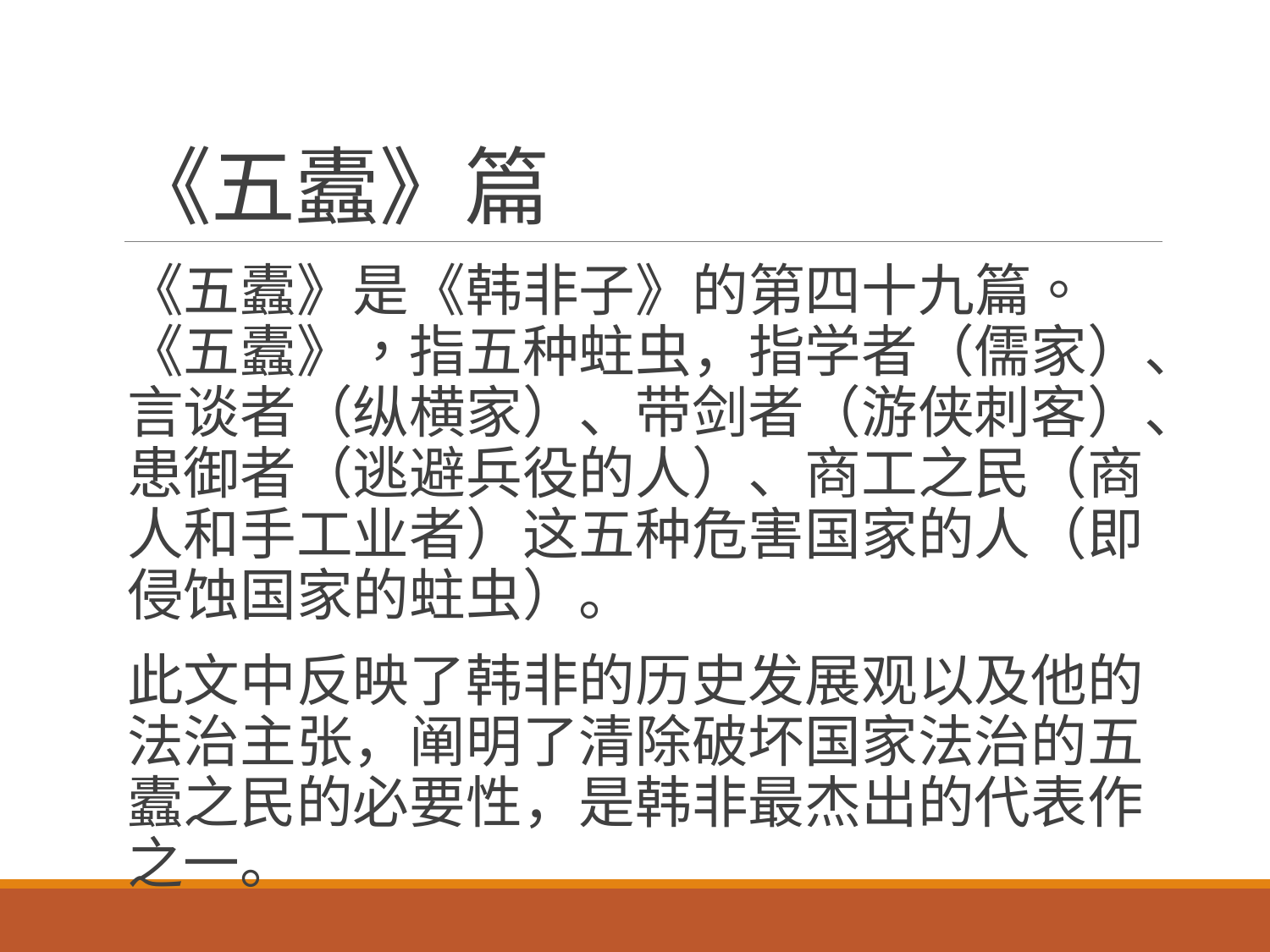

# 《五蠹》篇
《五蠹》是《韩非子》的第四十九篇。《五蠹》，指五种蛀虫，指学者（儒家）、言谈者（纵横家）、带剑者（游侠刺客）、患御者（逃避兵役的人）、商工之民（商人和手工业者）这五种危害国家的人（即侵蚀国家的蛀虫）。
此文中反映了韩非的历史发展观以及他的法治主张，阐明了清除破坏国家法治的五蠹之民的必要性，是韩非最杰出的代表作之一。